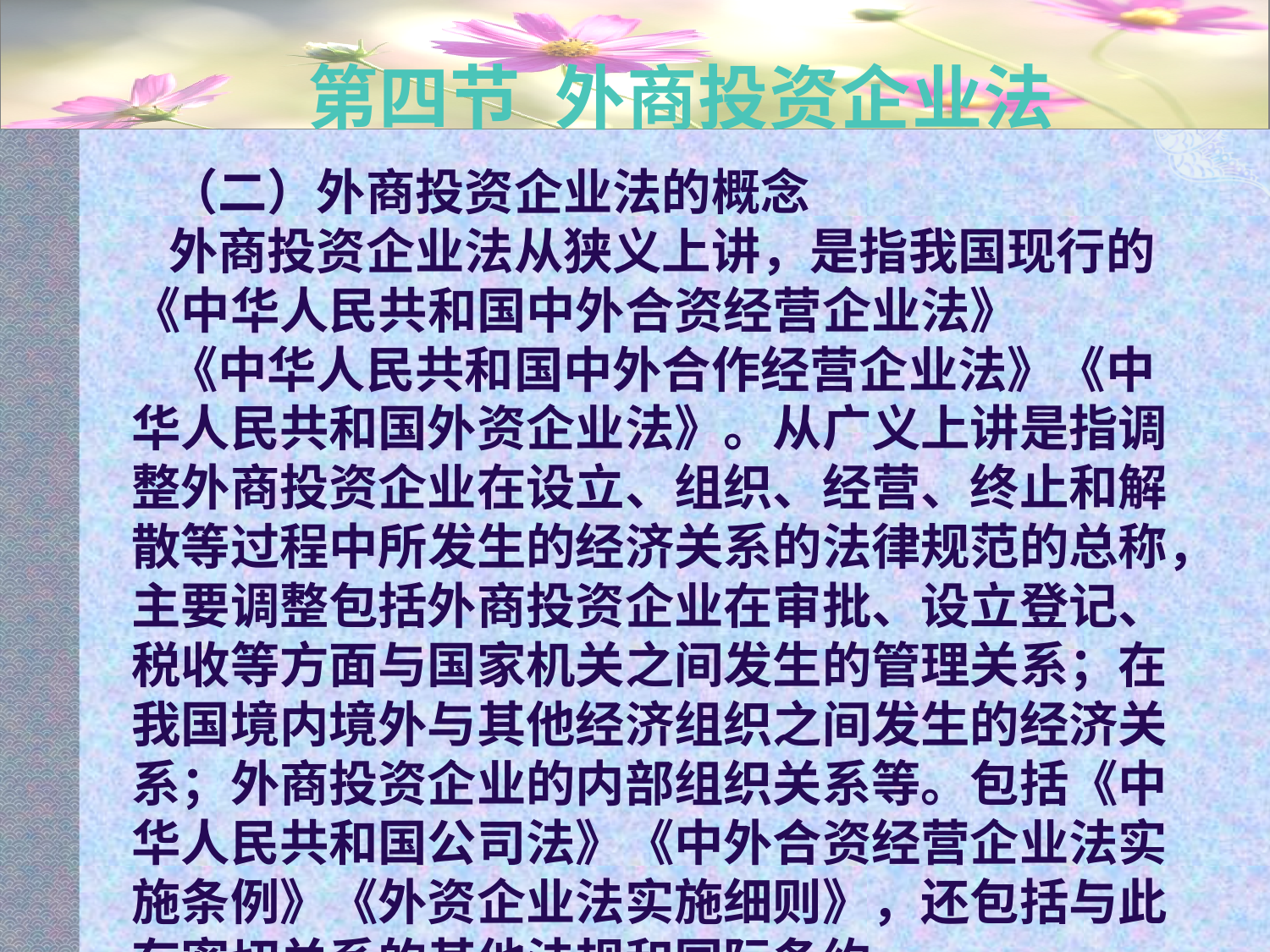

# 第四节  外商投资企业法
（二）外商投资企业法的概念
外商投资企业法从狭义上讲，是指我国现行的《中华人民共和国中外合资经营企业法》
《中华人民共和国中外合作经营企业法》《中华人民共和国外资企业法》。从广义上讲是指调整外商投资企业在设立、组织、经营、终止和解散等过程中所发生的经济关系的法律规范的总称，主要调整包括外商投资企业在审批、设立登记、税收等方面与国家机关之间发生的管理关系；在我国境内境外与其他经济组织之间发生的经济关系；外商投资企业的内部组织关系等。包括《中华人民共和国公司法》《中外合资经营企业法实施条例》《外资企业法实施细则》，还包括与此有密切关系的其他法规和国际条约。